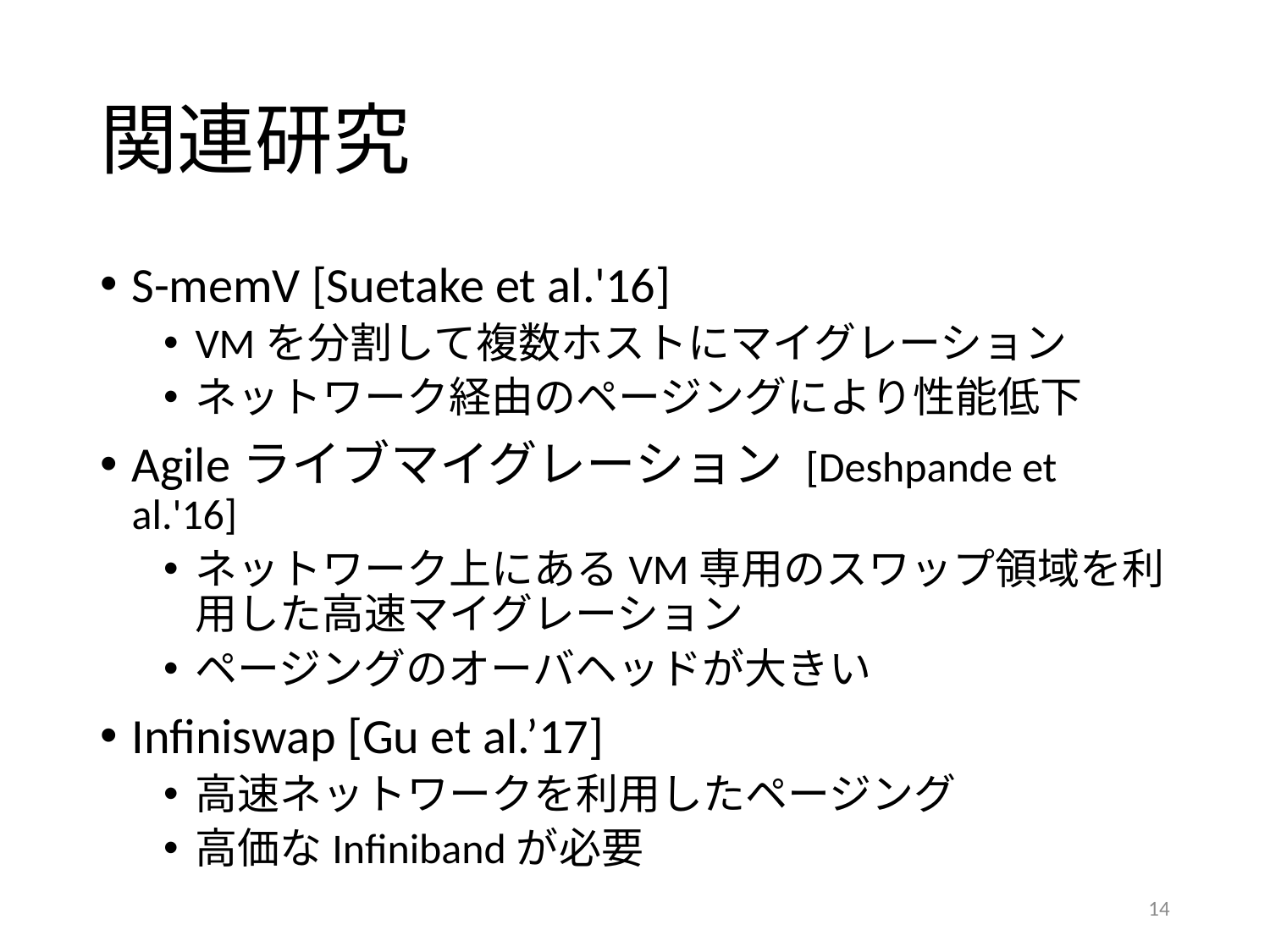

# 関連研究
S-memV [Suetake et al.'16]
VMを分割して複数ホストにマイグレーション
ネットワーク経由のページングにより性能低下
Agileライブマイグレーション [Deshpande et al.'16]
ネットワーク上にあるVM専用のスワップ領域を利用した高速マイグレーション
ページングのオーバヘッドが大きい
Infiniswap [Gu et al.’17]
高速ネットワークを利用したページング
高価なInfinibandが必要
14